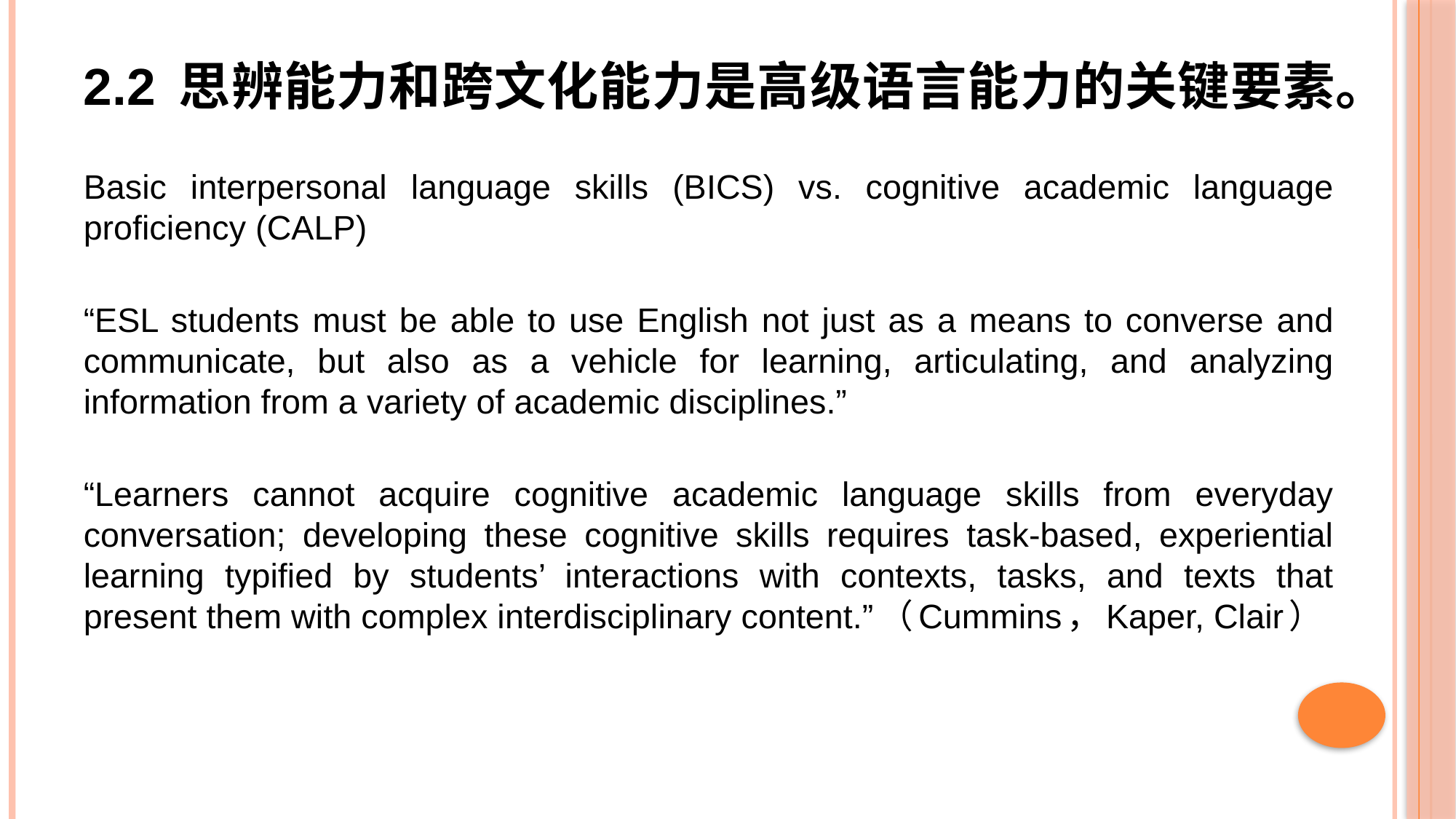

2.2 思辨能力和跨文化能力是高级语言能力的关键要素。

Basic interpersonal language skills (BICS) vs. cognitive academic language proficiency (CALP)

“ESL students must be able to use English not just as a means to converse and communicate, but also as a vehicle for learning, articulating, and analyzing information from a variety of academic disciplines.”

“Learners cannot acquire cognitive academic language skills from everyday conversation; developing these cognitive skills requires task-based, experiential learning typified by students’ interactions with contexts, tasks, and texts that present them with complex interdisciplinary content.”（Cummins，Kaper, Clair）